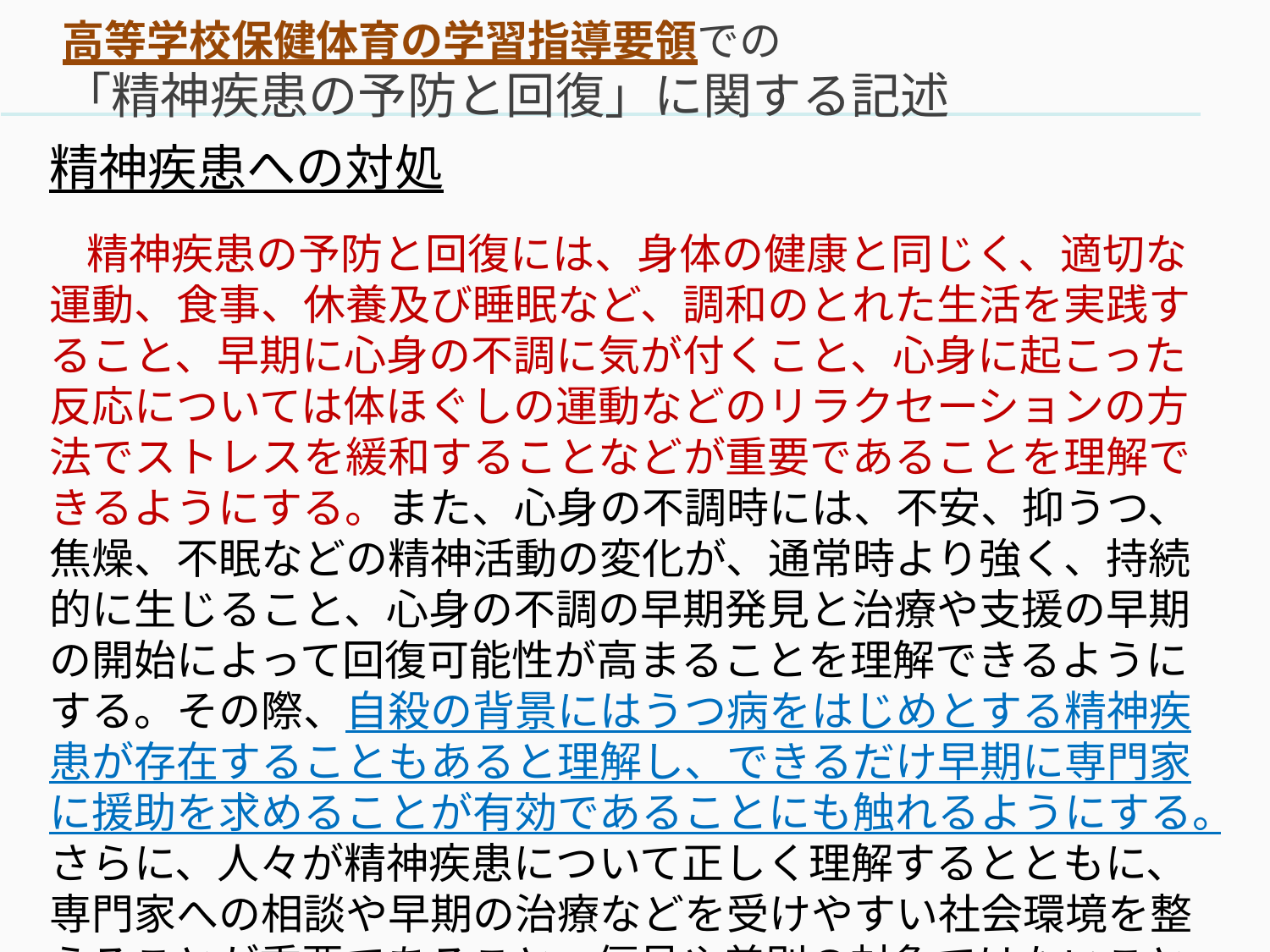

# 高等学校保健体育の学習指導要領での 「精神疾患の予防と回復」に関する記述
精神疾患への対処
精神疾患の予防と回復には、身体の健康と同じく、適切な運動、食事、休養及び睡眠など、調和のとれた生活を実践すること、早期に心身の不調に気が付くこと、心身に起こった反応については体ほぐしの運動などのリラクセーションの方法でストレスを緩和することなどが重要であることを理解できるようにする。また、心身の不調時には、不安、抑うつ、焦燥、不眠などの精神活動の変化が、通常時より強く、持続的に生じること、心身の不調の早期発見と治療や支援の早期の開始によって回復可能性が高まることを理解できるようにする。その際、自殺の背景にはうつ病をはじめとする精神疾患が存在することもあると理解し、できるだけ早期に専門家に援助を求めることが有効であることにも触れるようにする。さらに、人々が精神疾患について正しく理解するとともに、専門家への相談や早期の治療などを受けやすい社会環境を整えることが重要であること、偏見や差別の対象ではないことなどを理解できるようにする。